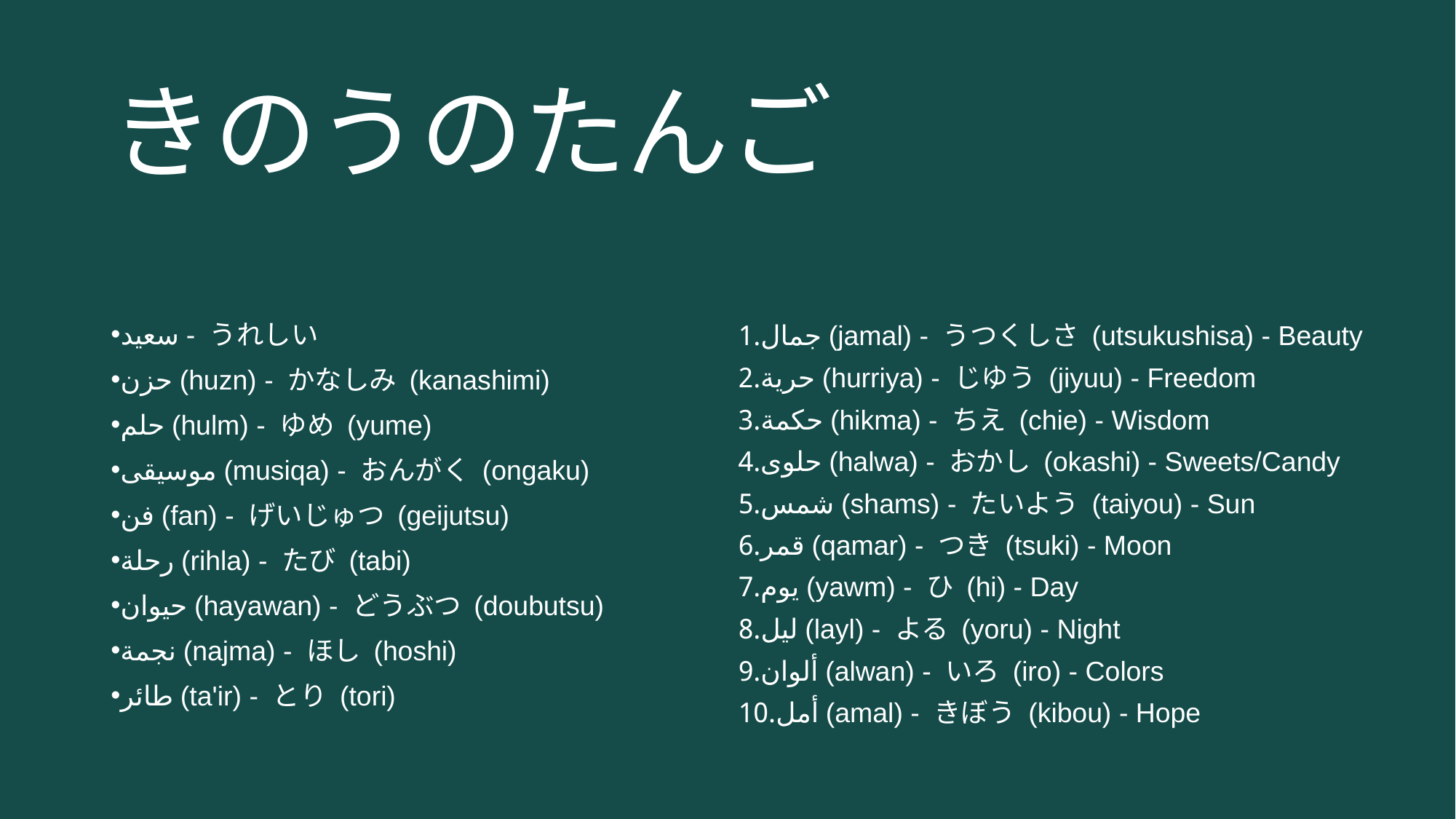

# きのうのたんご
سعيد - うれしい
حزن (huzn) - かなしみ (kanashimi)
حلم (hulm) - ゆめ (yume)
موسيقى (musiqa) - おんがく (ongaku)
فن (fan) - げいじゅつ (geijutsu)
رحلة (rihla) - たび (tabi)
حيوان (hayawan) - どうぶつ (doubutsu)
نجمة (najma) - ほし (hoshi)
طائر (ta'ir) - とり (tori)
جمال (jamal) - うつくしさ (utsukushisa) - Beauty
حرية (hurriya) - じゆう (jiyuu) - Freedom
حكمة (hikma) - ちえ (chie) - Wisdom
حلوى (halwa) - おかし (okashi) - Sweets/Candy
شمس (shams) - たいよう (taiyou) - Sun
قمر (qamar) - つき (tsuki) - Moon
يوم (yawm) - ひ (hi) - Day
ليل (layl) - よる (yoru) - Night
ألوان (alwan) - いろ (iro) - Colors
أمل (amal) - きぼう (kibou) - Hope